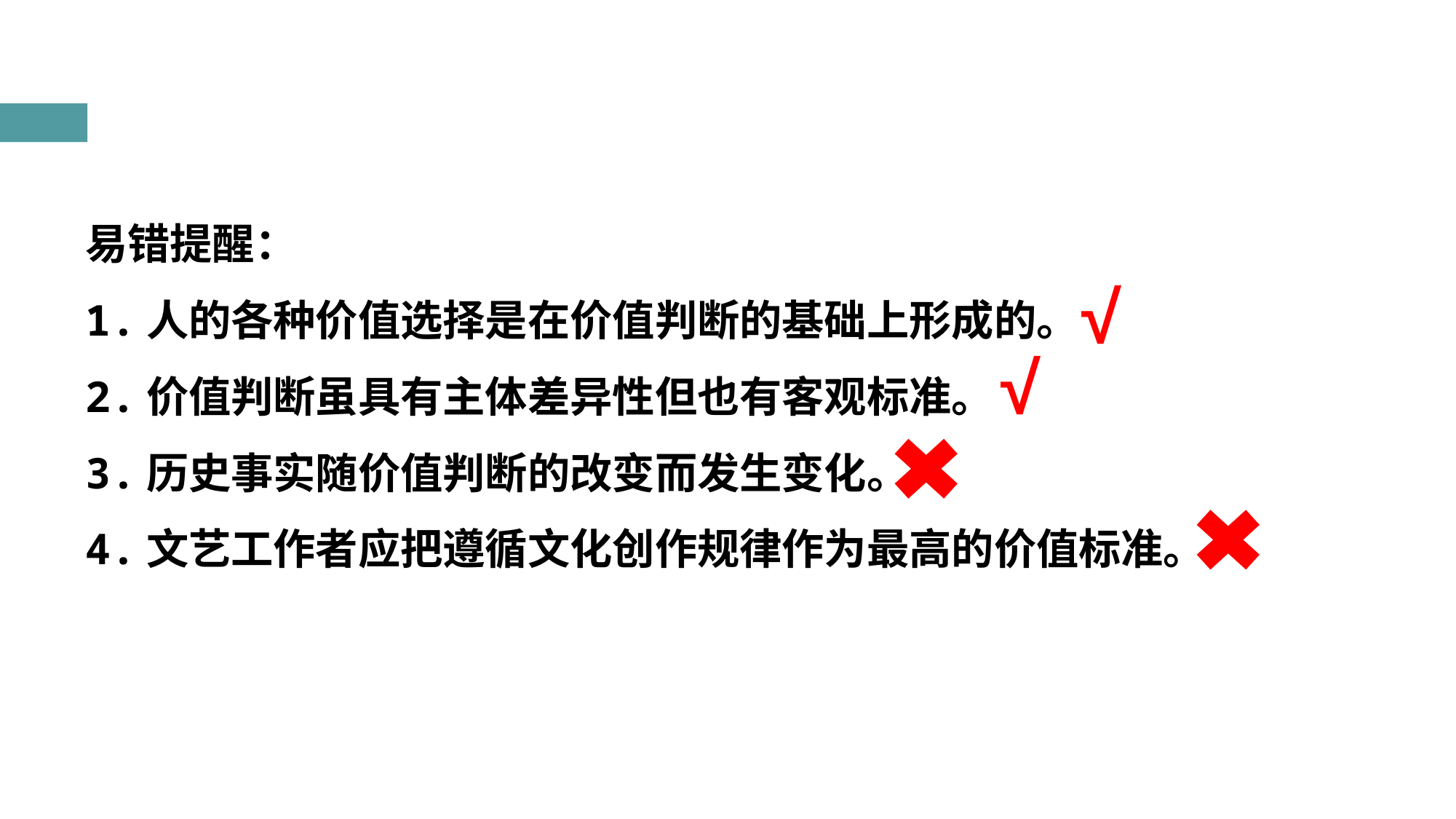

易错提醒：
1.人的各种价值选择是在价值判断的基础上形成的。
2.价值判断虽具有主体差异性但也有客观标准。
3.历史事实随价值判断的改变而发生变化。
4.文艺工作者应把遵循文化创作规律作为最高的价值标准。
√
√